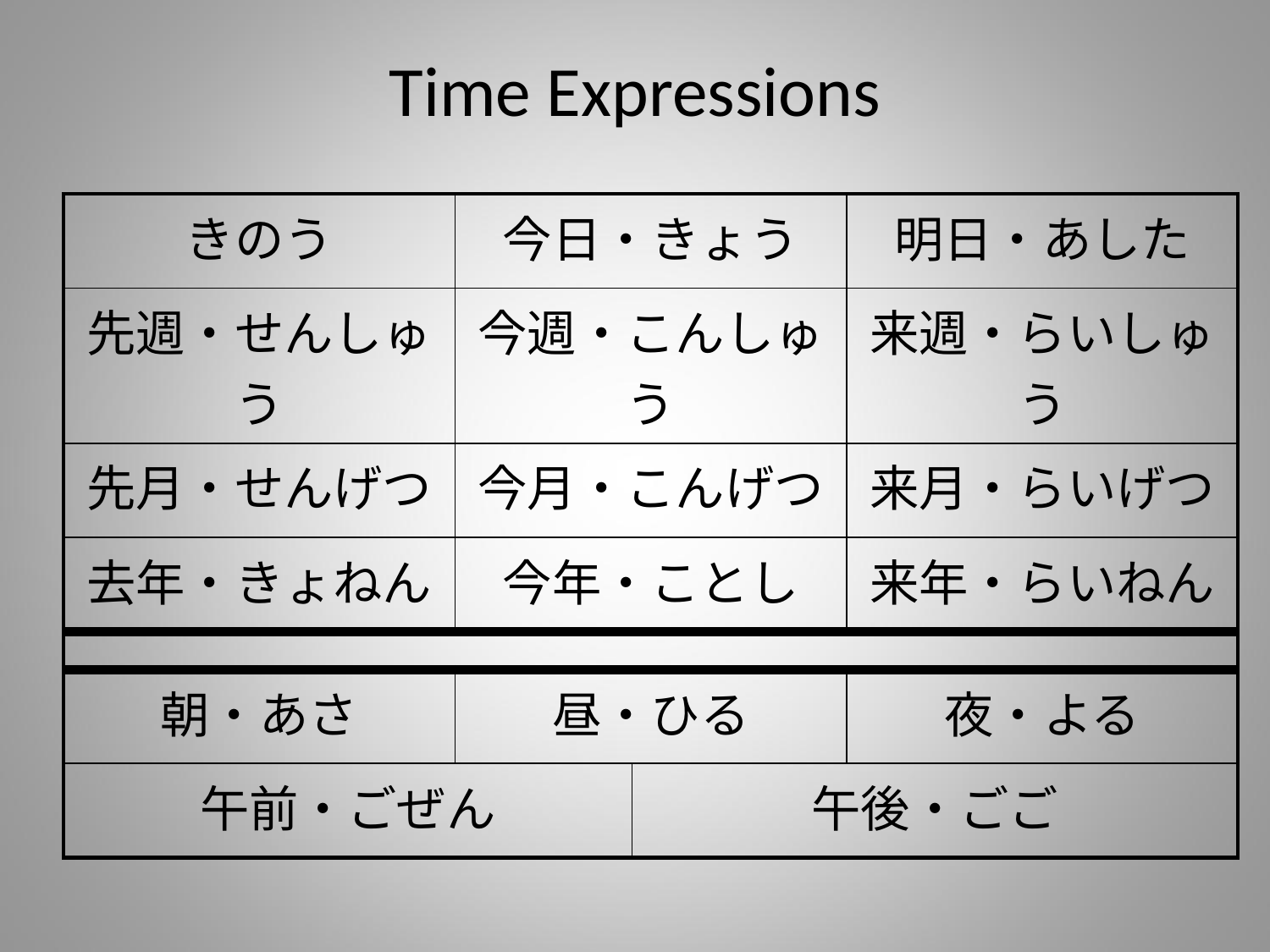

# Time Expressions
| きのう | 今日・きょう |  | 明日・あした |
| --- | --- | --- | --- |
| 先週・せんしゅう | 今週・こんしゅう |  | 来週・らいしゅう |
| 先月・せんげつ | 今月・こんげつ |  | 来月・らいげつ |
| 去年・きょねん | 今年・ことし |  | 来年・らいねん |
|  |  |  |  |
| 朝・あさ | 昼・ひる |  | 夜・よる |
| 午前・ごぜん |  | 午後・ごご |  |